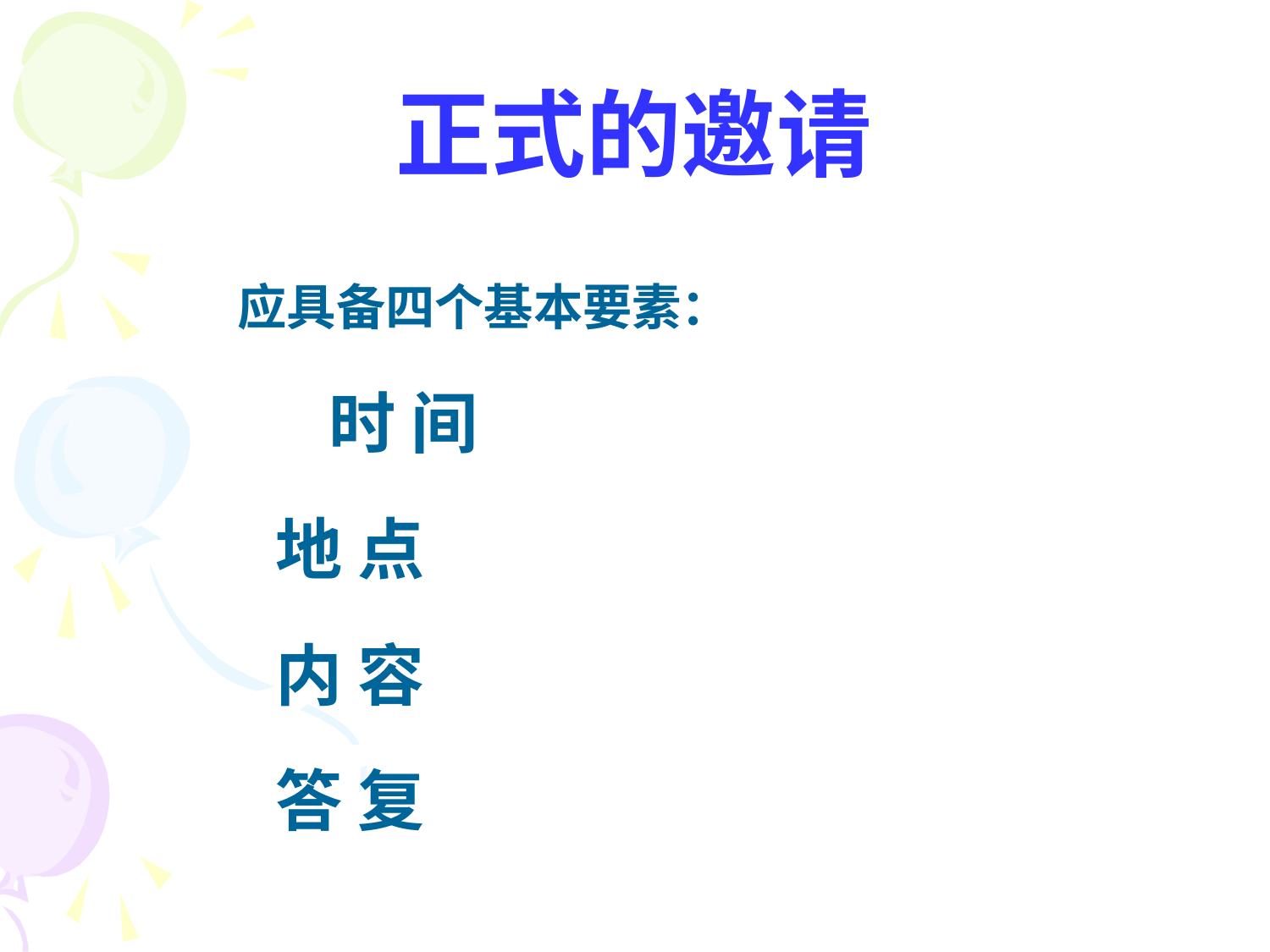

# 正式的邀请
        应具备四个基本要素：
                时 间
        地 点
        内 容
        答 复